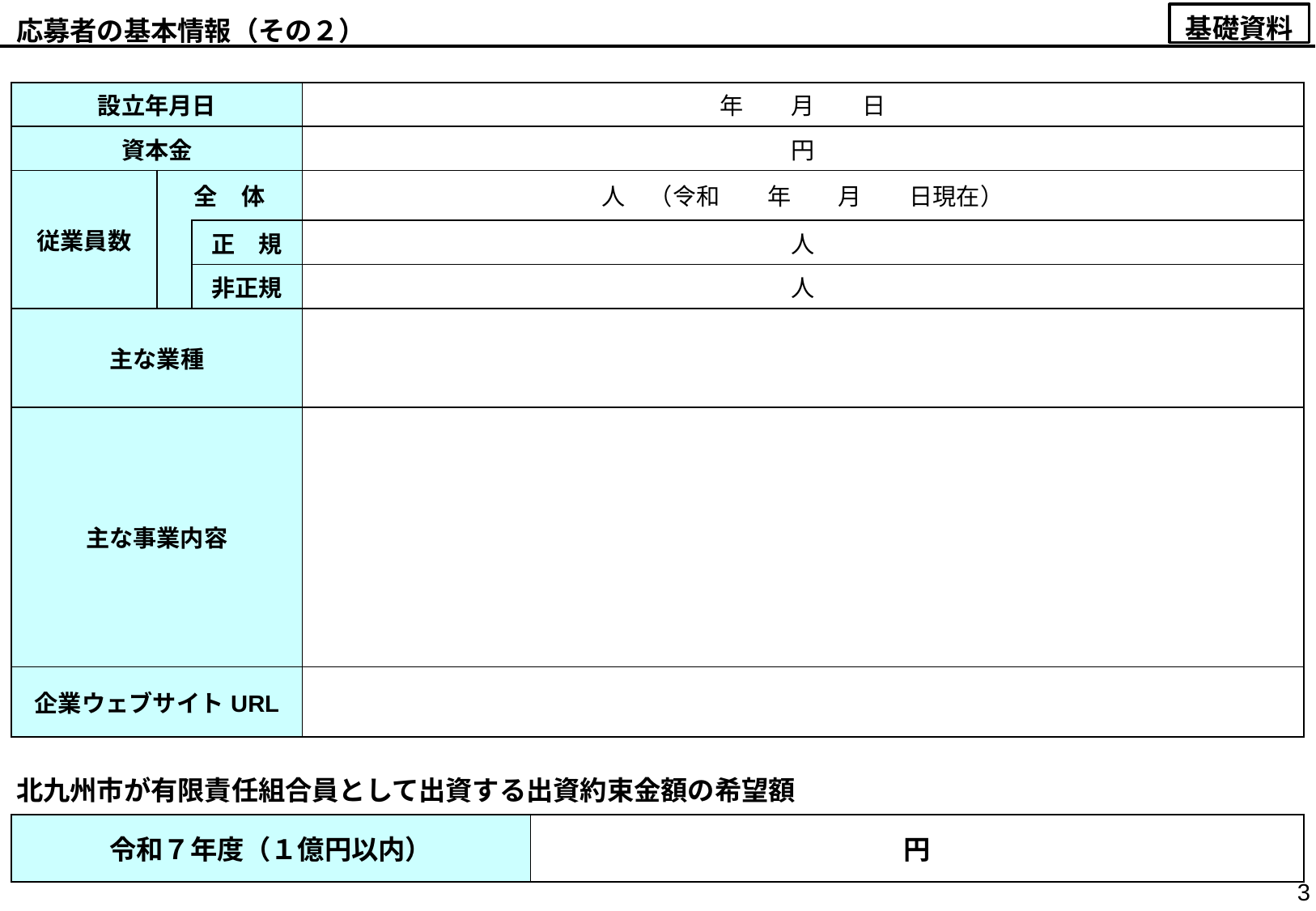

基礎資料
応募者の基本情報（その２）
| 設立年月日 |  |  | 年　　月　　日 |
| --- | --- | --- | --- |
| 資本金 |  |  | 円 |
| 従業員数 | 全　体 |  | 人　（令和　　年　　月　　日現在） |
|  |  | 正　規 | 人 |
|  |  | 非正規 | 人 |
| 主な業種 |  |  |  |
| 主な事業内容 |  |  |  |
| 企業ウェブサイトURL |  |  |  |
北九州市が有限責任組合員として出資する出資約束金額の希望額
| 令和７年度（１億円以内） | 円 |
| --- | --- |
3